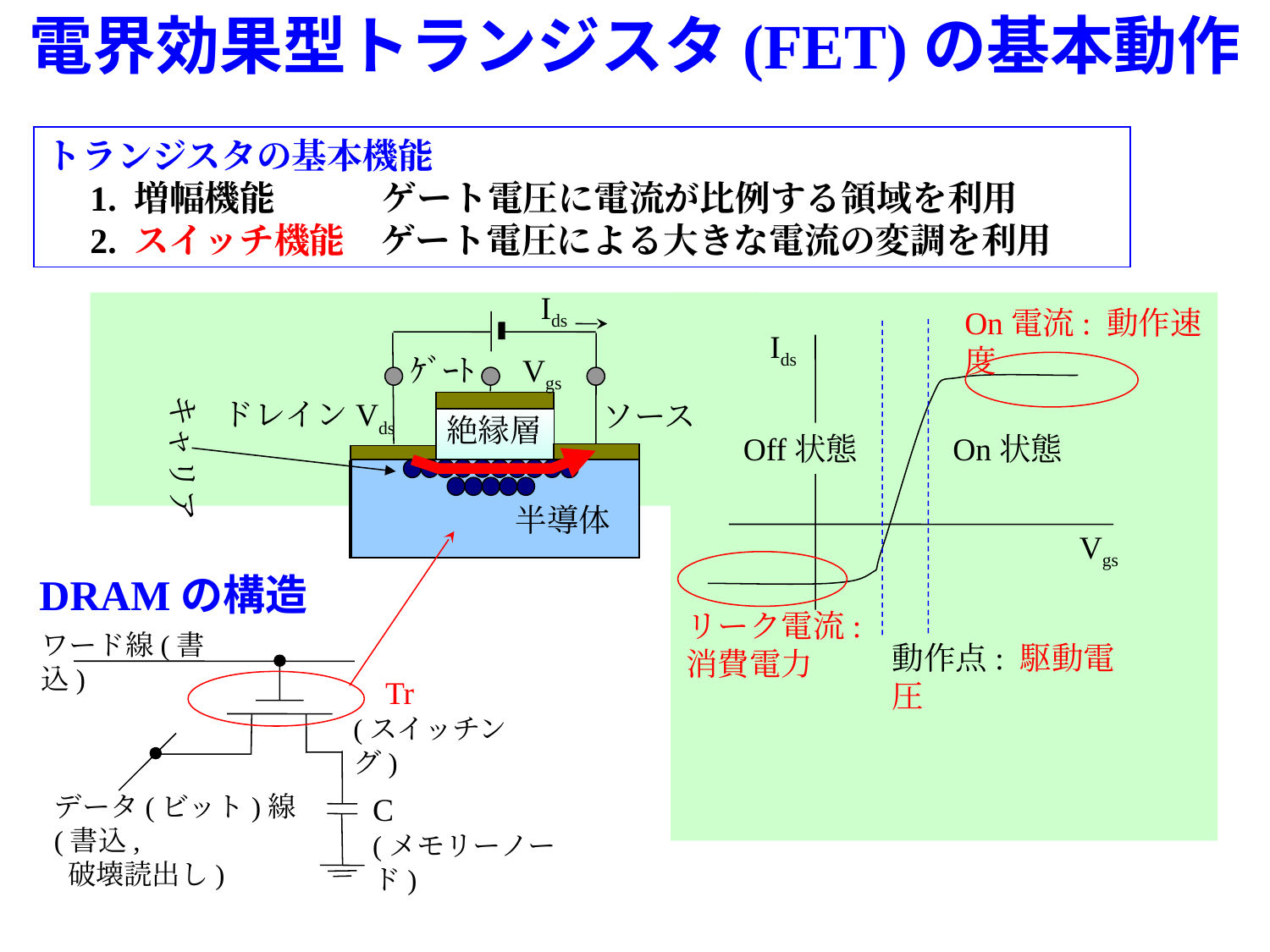

# 電界効果型トランジスタ(FET)の基本動作
トランジスタの基本機能
　1. 増幅機能　　　ゲート電圧に電流が比例する領域を利用
　2. スイッチ機能　ゲート電圧による大きな電流の変調を利用
Ids

On電流: 動作速度

On状態

動作点: 駆動電圧

Ids

ｹﾞｰﾄ     Vgs

キャリア
ドレインVds
ソース

絶縁層

Off状態

リーク電流: 消費電力

半導体
Vgs

DRAMの構造
ワード線(書込)

    Tr
(スイッチング)

データ(ビット)線
(書込,
 破壊読出し)
C
(メモリーノード)